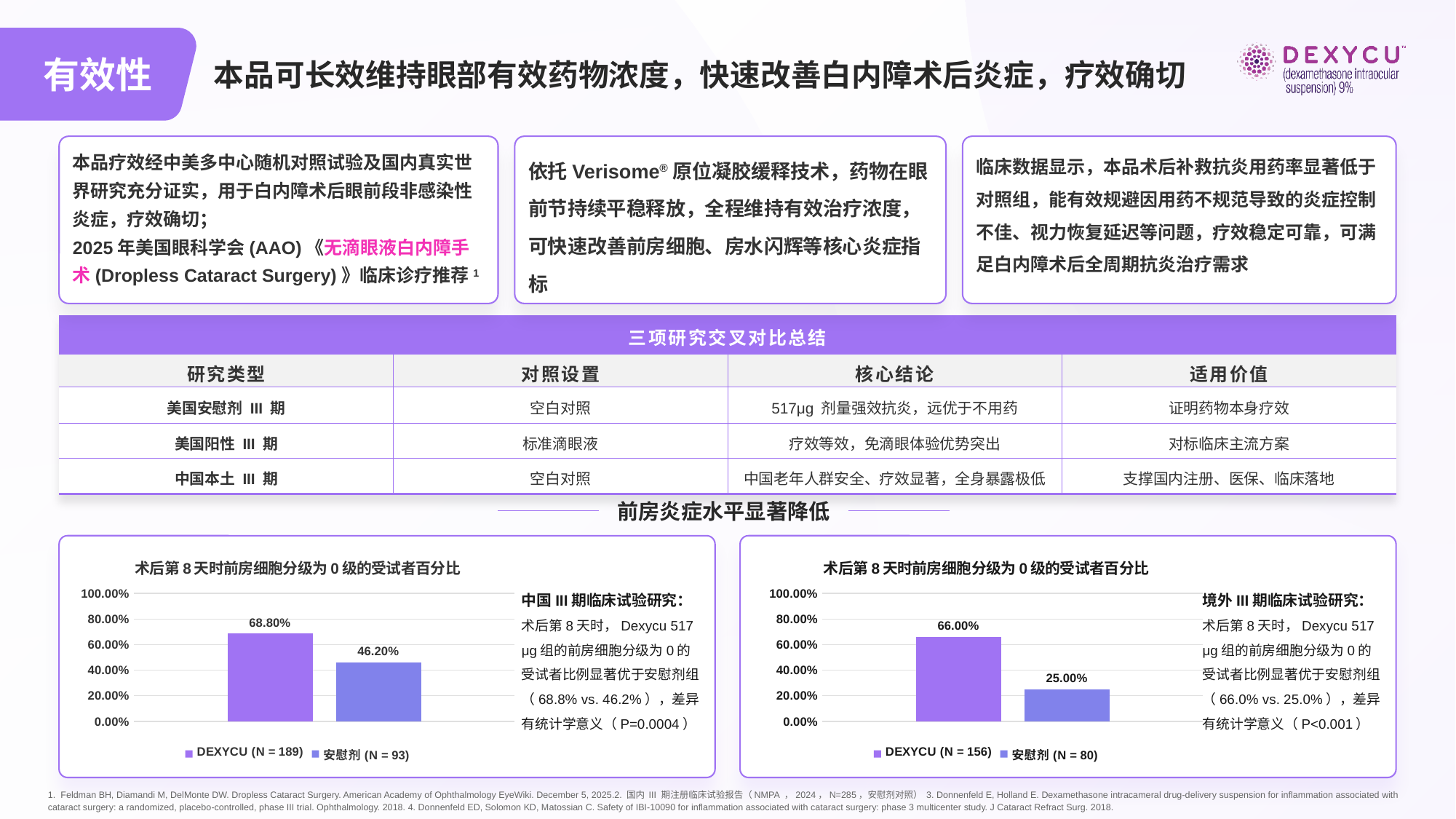

有效性
本品可长效维持眼部有效药物浓度，快速改善白内障术后炎症，疗效确切
本品疗效经中美多中心随机对照试验及国内真实世界研究充分证实，用于白内障术后眼前段非感染性炎症，疗效确切；
2025年美国眼科学会(AAO)《无滴眼液白内障手术(Dropless Cataract Surgery)》临床诊疗推荐1
依托Verisome®原位凝胶缓释技术，药物在眼前节持续平稳释放，全程维持有效治疗浓度，可快速改善前房细胞、房水闪辉等核心炎症指标
临床数据显示，本品术后补救抗炎用药率显著低于对照组，能有效规避因用药不规范导致的炎症控制不佳、视力恢复延迟等问题，疗效稳定可靠，可满足白内障术后全周期抗炎治疗需求
| 三项研究交叉对比总结 |  |  |  |
| --- | --- | --- | --- |
| 研究类型 | 对照设置 | 核心结论 | 适用价值 |
| 美国安慰剂 III 期 | 空白对照 | 517μg 剂量强效抗炎，远优于不用药 | 证明药物本身疗效 |
| 美国阳性 III 期 | 标准滴眼液 | 疗效等效，免滴眼体验优势突出 | 对标临床主流方案 |
| 中国本土 III 期 | 空白对照 | 中国老年人群安全、疗效显著，全身暴露极低 | 支撑国内注册、医保、临床落地 |
前房炎症水平显著降低

### Chart: 术后第8天时前房细胞分级为0级的受试者百分比

| Category | DEXYCU (N = 189) | 安慰剂(N = 93) |
|---|---|---|
| 类别 1 | 0.688 | 0.462 |

### Chart: 术后第8天时前房细胞分级为0级的受试者百分比

| Category | DEXYCU (N = 156) | 安慰剂(N = 80) |
|---|---|---|
| 类别 1 | 0.66 | 0.25 |
中国III期临床试验研究：
术后第8天时，Dexycu 517 μg组的前房细胞分级为0的受试者比例显著优于安慰剂组（68.8% vs. 46.2%），差异有统计学意义（P=0.0004）
境外III期临床试验研究：
术后第8天时，Dexycu 517 μg组的前房细胞分级为0的受试者比例显著优于安慰剂组（66.0% vs. 25.0%），差异有统计学意义（P<0.001）
1.  Feldman BH, Diamandi M, DelMonte DW. Dropless Cataract Surgery. American Academy of Ophthalmology EyeWiki. December 5, 2025.2. 国内 III 期注册临床试验报告（NMPA ，2024，N=285，安慰剂对照） 3. Donnenfeld E, Holland E. Dexamethasone intracameral drug-delivery suspension for inflammation associated with cataract surgery: a randomized, placebo-controlled, phase III trial. Ophthalmology. 2018. 4. Donnenfeld ED, Solomon KD, Matossian C. Safety of IBI-10090 for inflammation associated with cataract surgery: phase 3 multicenter study. J Cataract Refract Surg. 2018.